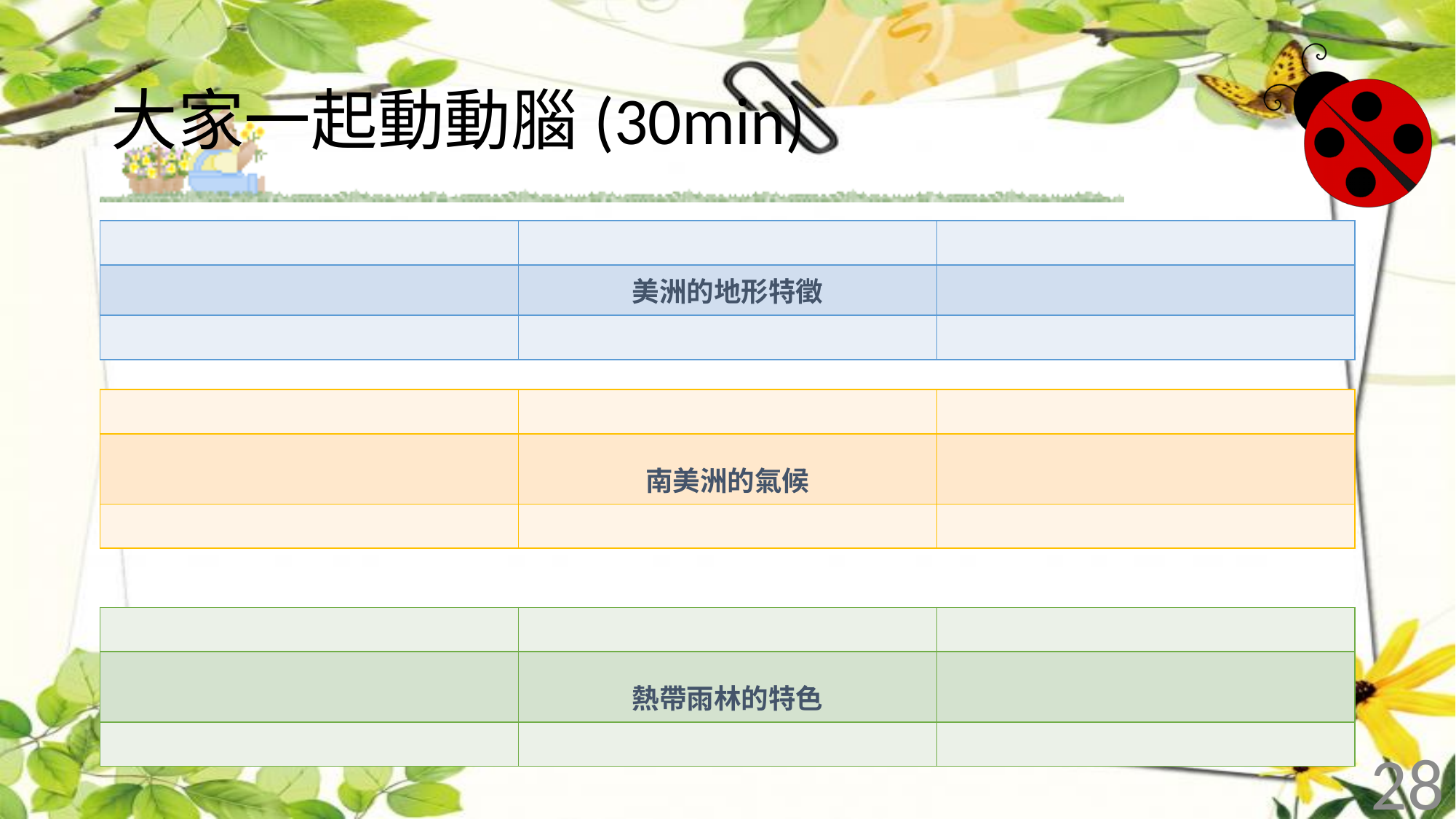

# 大家一起動動腦(30min)
|  |  |  |
| --- | --- | --- |
|  | 美洲的地形特徵 |  |
|  |  |  |
|  |  |  |
| --- | --- | --- |
|  | 南美洲的氣候 |  |
|  |  |  |
|  |  |  |
| --- | --- | --- |
|  | 熱帶雨林的特色 |  |
|  |  |  |
28